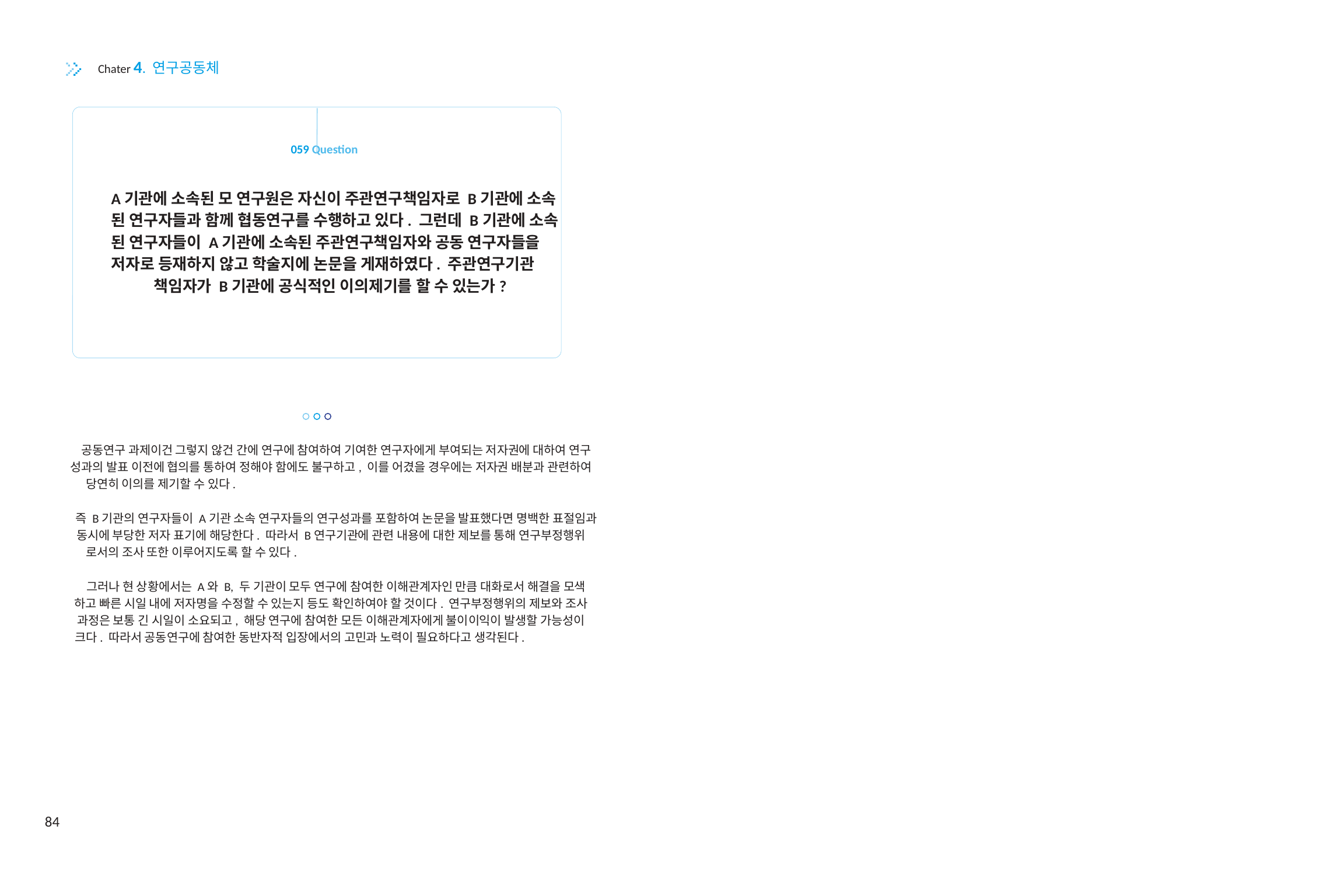

Chater 4. 연구공동체

059 Question

A기관에 소속된 모 연구원은 자신이 주관연구책임자로 B기관에 소속
된 연구자들과 함께 협동연구를 수행하고 있다. 그런데 B기관에 소속
된 연구자들이 A기관에 소속된 주관연구책임자와 공동 연구자들을
저자로 등재하지 않고 학술지에 논문을 게재하였다. 주관연구기관
책임자가 B기관에 공식적인 이의제기를 할 수 있는가?

공동연구 과제이건 그렇지 않건 간에 연구에 참여하여 기여한 연구자에게 부여되는 저자권에 대하여 연구
성과의 발표 이전에 협의를 통하여 정해야 함에도 불구하고, 이를 어겼을 경우에는 저자권 배분과 관련하여
당연히 이의를 제기할 수 있다.
즉 B기관의 연구자들이 A기관 소속 연구자들의 연구성과를 포함하여 논문을 발표했다면 명백한 표절임과
동시에 부당한 저자 표기에 해당한다. 따라서 B연구기관에 관련 내용에 대한 제보를 통해 연구부정행위
로서의 조사 또한 이루어지도록 할 수 있다.
그러나 현 상황에서는 A와 B, 두 기관이 모두 연구에 참여한 이해관계자인 만큼 대화로서 해결을 모색
하고 빠른 시일 내에 저자명을 수정할 수 있는지 등도 확인하여야 할 것이다. 연구부정행위의 제보와 조사
과정은 보통 긴 시일이 소요되고, 해당 연구에 참여한 모든 이해관계자에게 불이이익이 발생할 가능성이
크다. 따라서 공동연구에 참여한 동반자적 입장에서의 고민과 노력이 필요하다고 생각된다.
84